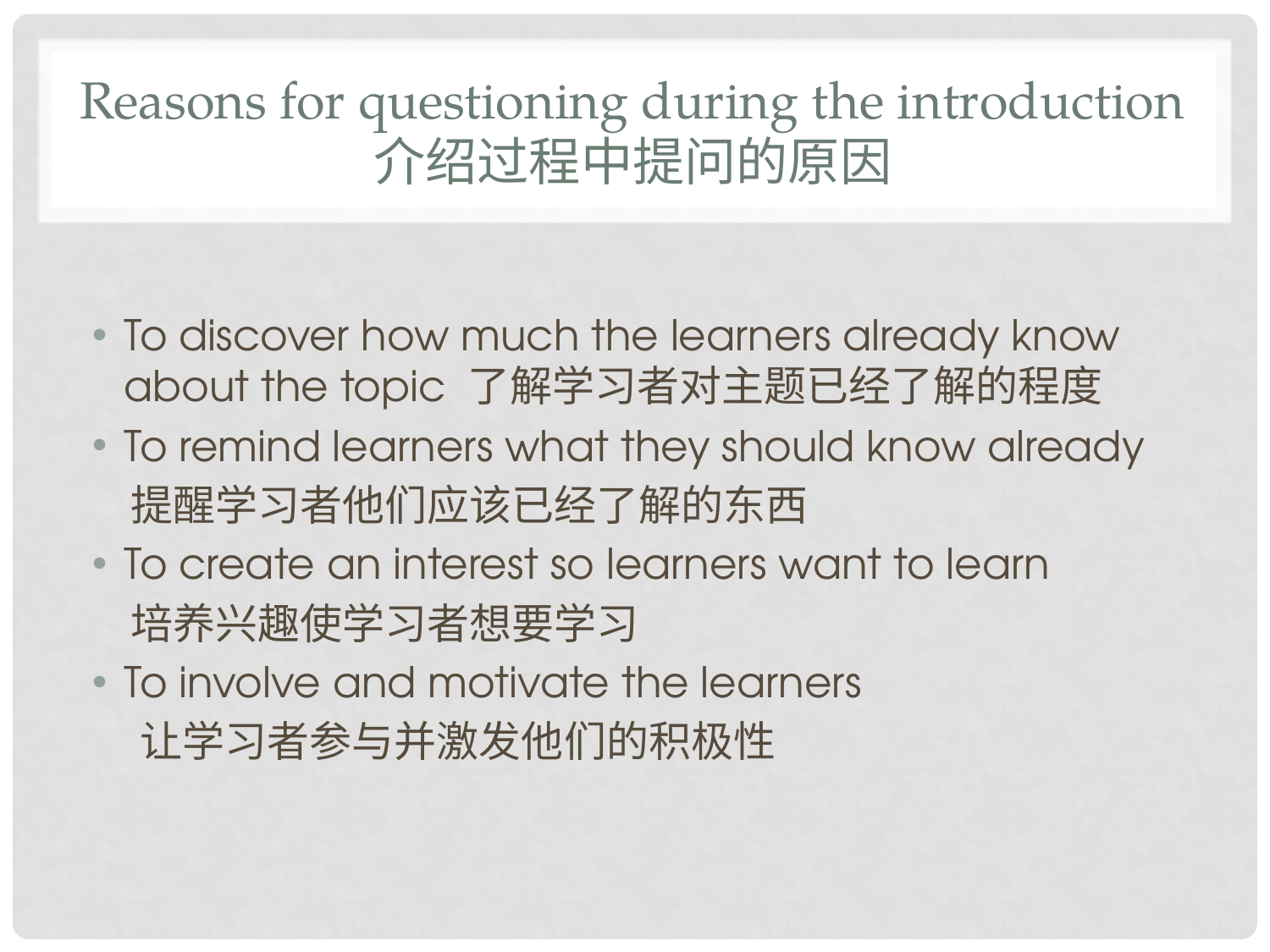

# Reasons for questioning during the introduction 介绍过程中提问的原因

To discover how much the learners already know about the topic 了解学习者对主题已经了解的程度
To remind learners what they should know already
   提醒学习者他们应该已经了解的东西
To create an interest so learners want to learn
   培养兴趣使学习者想要学习
To involve and motivate the learners
    让学习者参与并激发他们的积极性